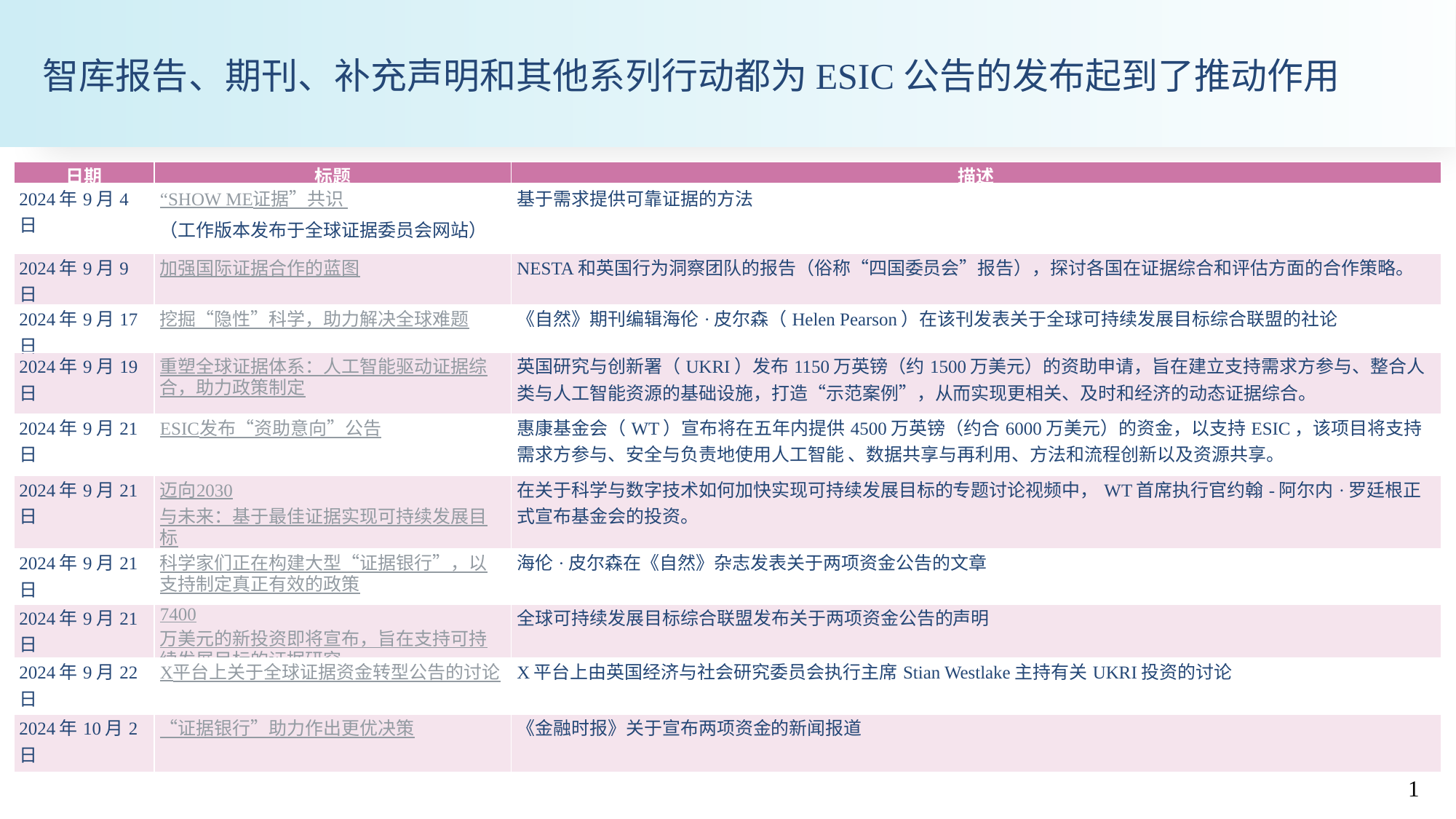

# 智库报告、期刊、补充声明和其他系列行动都为ESIC公告的发布起到了推动作用
| 日期 | 标题 | 描述 |
| --- | --- | --- |
| 2024年9月4日 | “SHOW ME证据”共识 （工作版本发布于全球证据委员会网站） | 基于需求提供可靠证据的方法 |
| 2024年9月9日 | 加强国际证据合作的蓝图 | NESTA和英国行为洞察团队的报告（俗称“四国委员会”报告），探讨各国在证据综合和评估方面的合作策略。 |
| 2024年9月17日 | 挖掘“隐性”科学，助力解决全球难题 | 《自然》期刊编辑海伦·皮尔森（Helen Pearson）在该刊发表关于全球可持续发展目标综合联盟的社论 |
| 2024年9月19日 | 重塑全球证据体系：人工智能驱动证据综合，助力政策制定 | 英国研究与创新署（UKRI）发布1150万英镑（约1500万美元）的资助申请，旨在建立支持需求方参与、整合人类与人工智能资源的基础设施，打造“示范案例”，从而实现更相关、及时和经济的动态证据综合。 |
| 2024年9月21日 | ESIC发布“资助意向”公告 | 惠康基金会（WT）宣布将在五年内提供4500万英镑（约合6000万美元）的资金，以支持ESIC，该项目将支持需求方参与、安全与负责地使用人工智能 、数据共享与再利用、方法和流程创新以及资源共享。 |
| 2024年9月21日 | 迈向2030与未来：基于最佳证据实现可持续发展目标 | 在关于科学与数字技术如何加快实现可持续发展目标的专题讨论视频中，WT首席执行官约翰-阿尔内·罗廷根正式宣布基金会的投资。 |
| 2024年9月21日 | 科学家们正在构建大型“证据银行”，以支持制定真正有效的政策 | 海伦·皮尔森在《自然》杂志发表关于两项资金公告的文章 |
| 2024年9月21日 | 7400万美元的新投资即将宣布，旨在支持可持续发展目标的证据研究 | 全球可持续发展目标综合联盟发布关于两项资金公告的声明 |
| 2024年9月22日 | X平台上关于全球证据资金转型公告的讨论 | X平台上由英国经济与社会研究委员会执行主席Stian Westlake主持有关UKRI投资的讨论 |
| 2024年10月2日 | “证据银行”助力作出更优决策 | 《金融时报》关于宣布两项资金的新闻报道 |
1